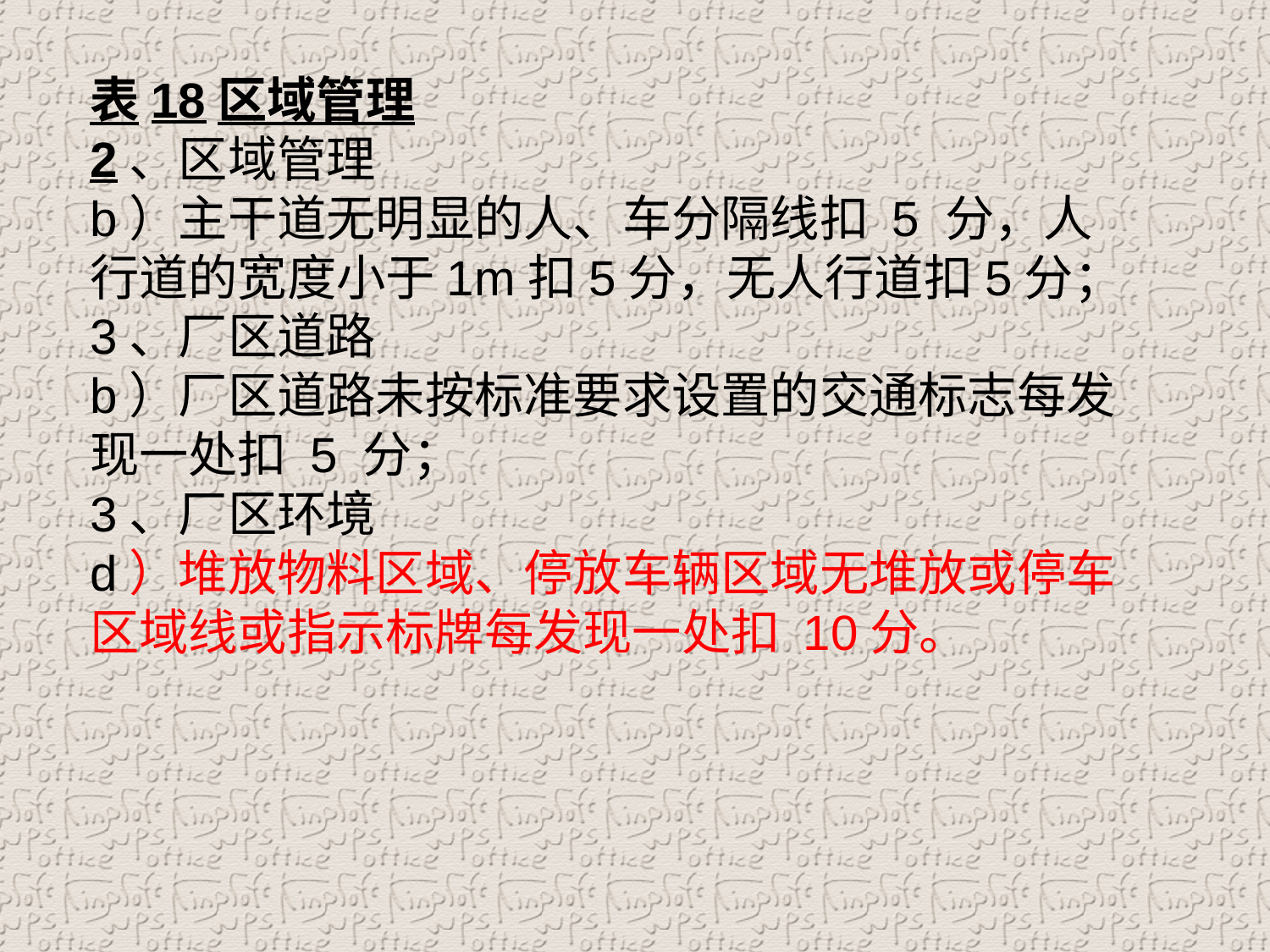

表18区域管理2、区域管理b）主干道无明显的人、车分隔线扣 5 分，人行道的宽度小于1m扣5分，无人行道扣5分；3、厂区道路b）厂区道路未按标准要求设置的交通标志每发现一处扣 5 分；3、厂区环境d）堆放物料区域、停放车辆区域无堆放或停车区域线或指示标牌每发现一处扣 10分。